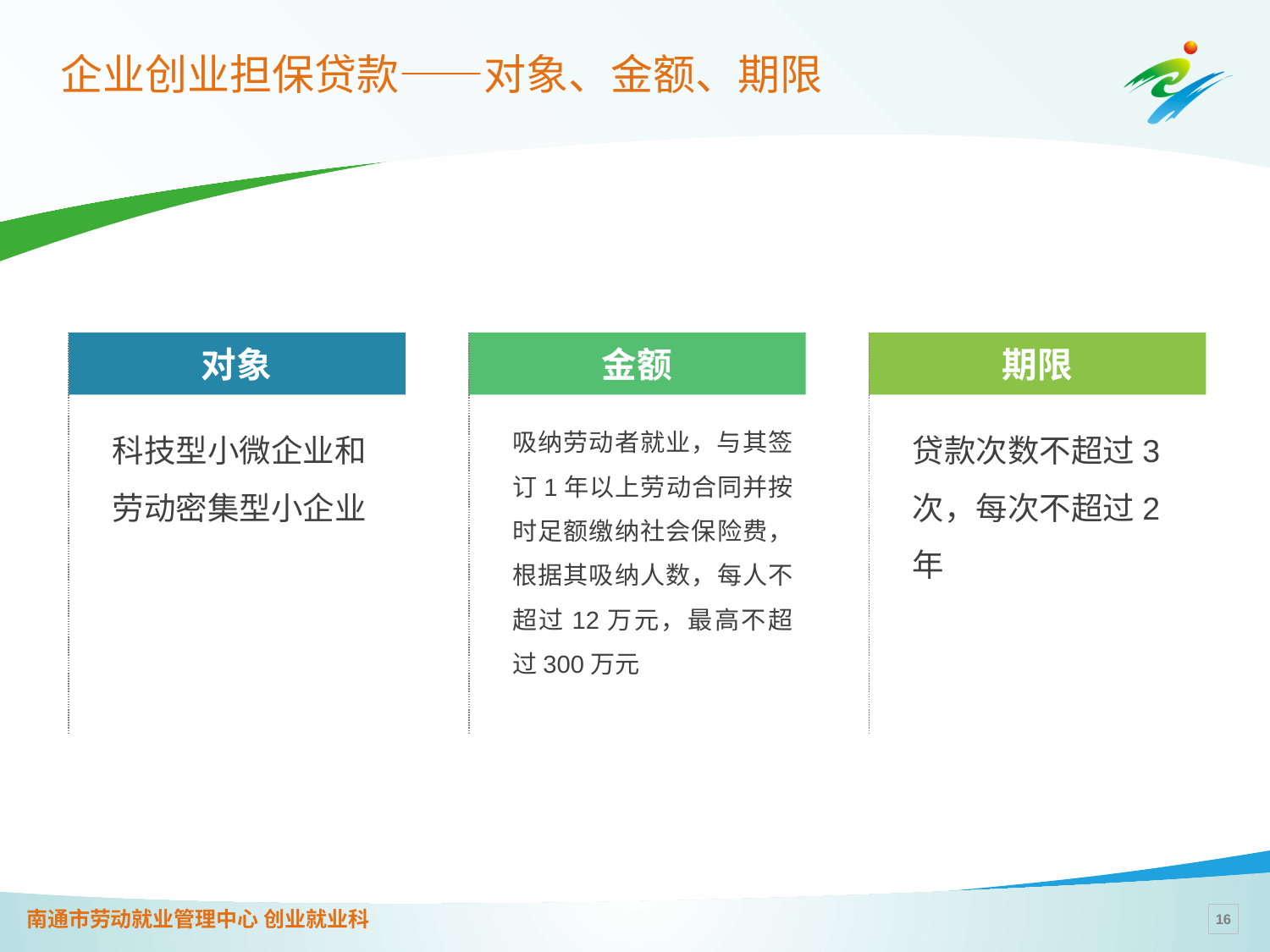

# 企业创业担保贷款——对象、金额、期限
对象
金额
期限
科技型小微企业和劳动密集型小企业
吸纳劳动者就业，与其签订1年以上劳动合同并按时足额缴纳社会保险费，根据其吸纳人数，每人不超过12万元，最高不超过300万元
贷款次数不超过3次，每次不超过2年